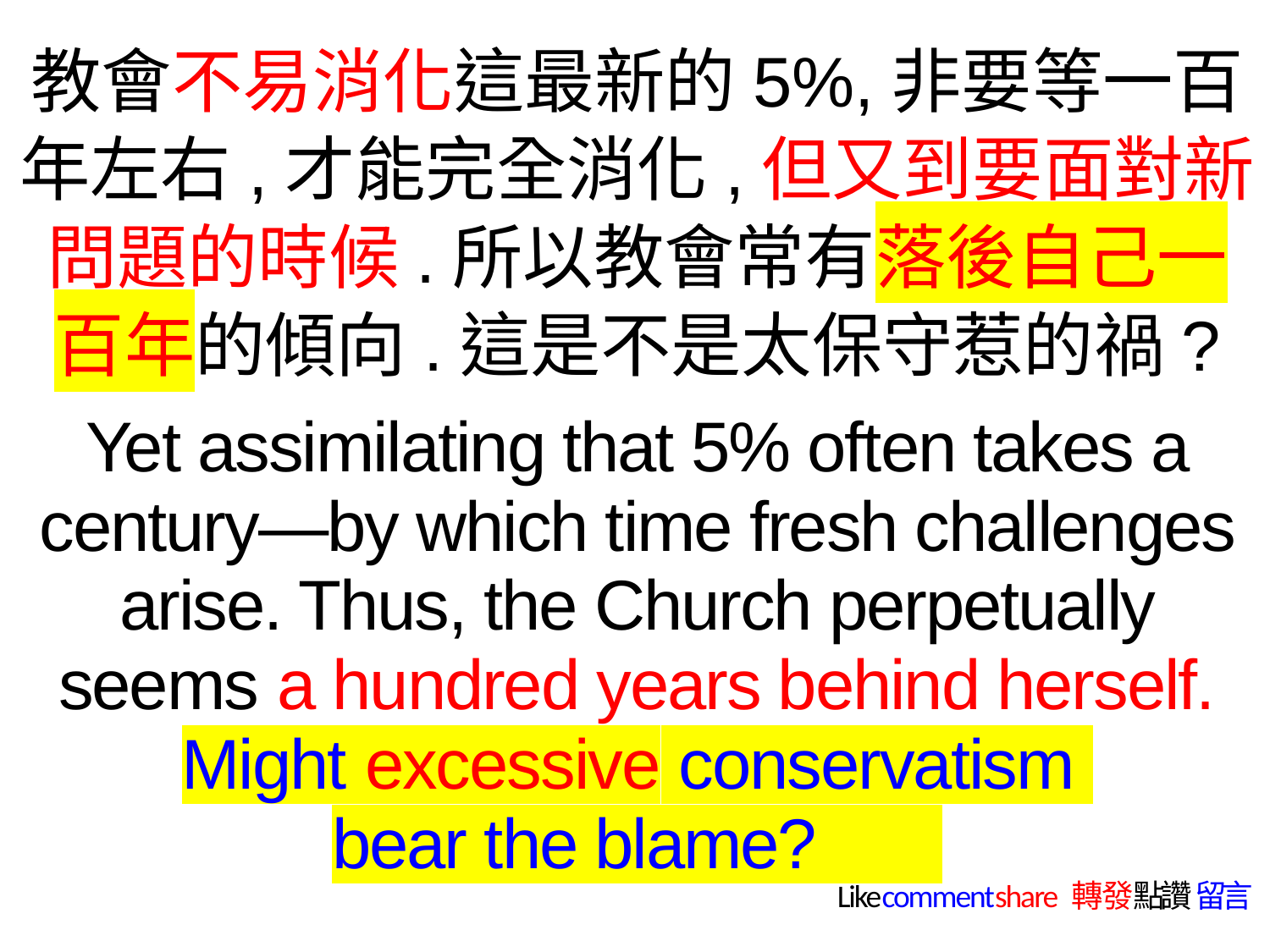

教會不易消化這最新的5%,非要等一百年左右,才能完全消化,但又到要面對新問題的時候.所以教會常有落後自己一百年的傾向.這是不是太保守惹的禍?
Yet assimilating that 5% often takes a century—by which time fresh challenges arise. Thus, the Church perpetually seems a hundred years behind herself.
Might excessive conservatism
bear the blame?
                                                                                                                  Likecommentshare 轉發點讚 留言